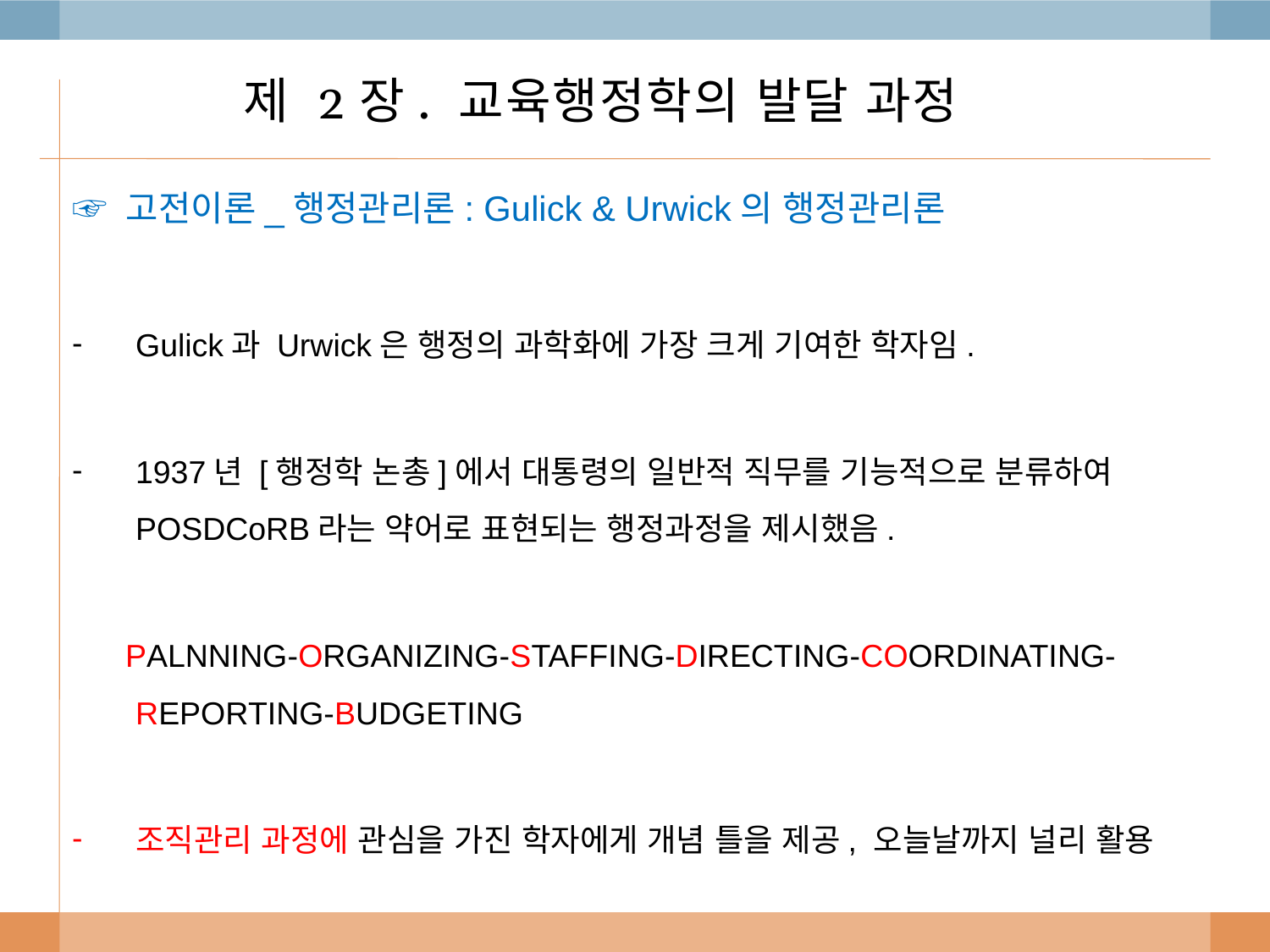

# 제 2장. 교육행정학의 발달 과정
☞ 고전이론_행정관리론: Gulick & Urwick의 행정관리론

Gulick과 Urwick은 행정의 과학화에 가장 크게 기여한 학자임.

1937년 [행정학 논총]에서 대통령의 일반적 직무를 기능적으로 분류하여POSDCoRB라는 약어로 표현되는 행정과정을 제시했음.

      PALNNING-ORGANIZING-STAFFING-DIRECTING-COORDINATING- REPORTING-BUDGETING

조직관리 과정에 관심을 가진 학자에게 개념 틀을 제공, 오늘날까지 널리 활용